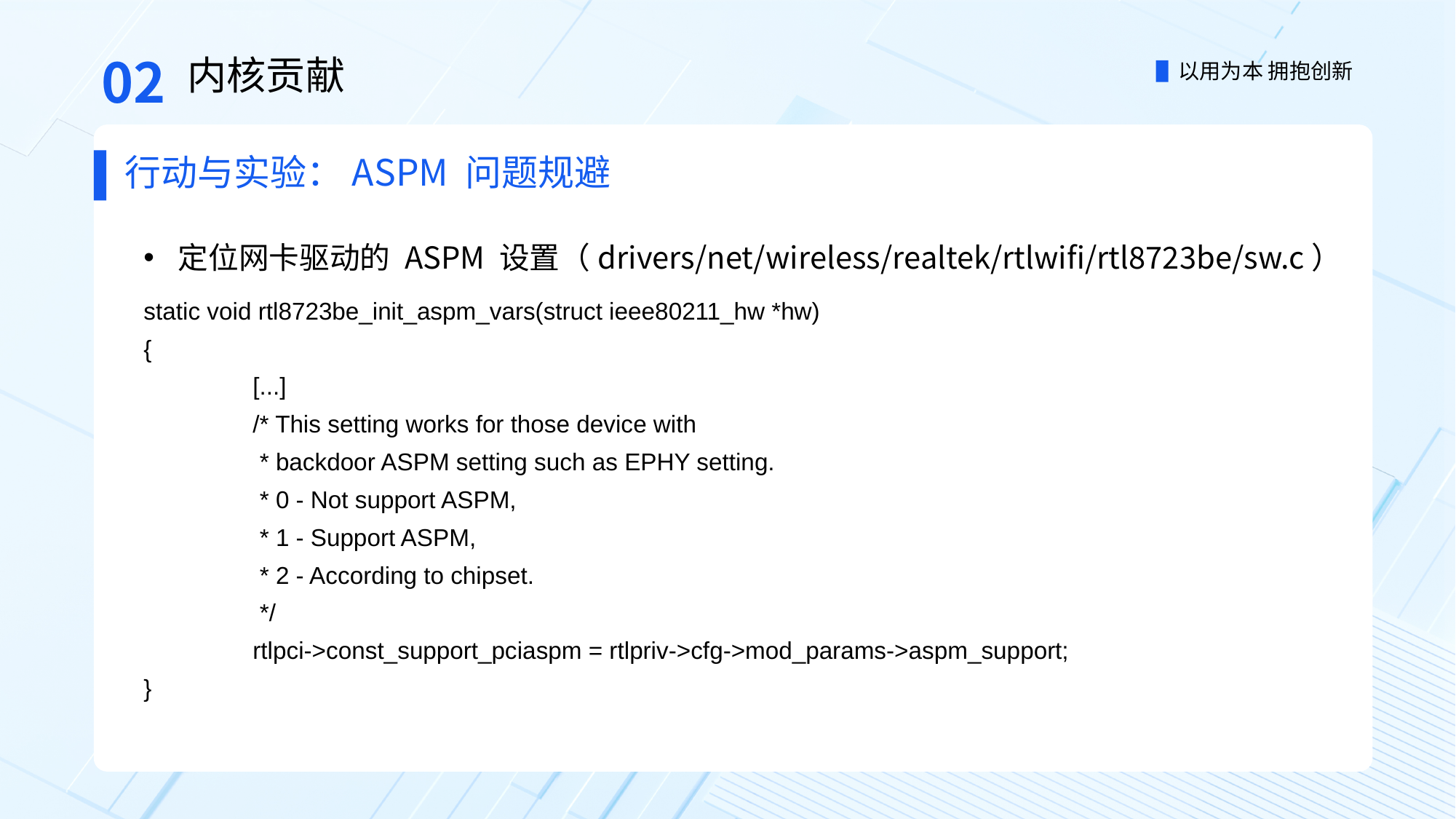

02
内核贡献
行动与实验：ASPM 问题规避
定位网卡驱动的 ASPM 设置（drivers/net/wireless/realtek/rtlwifi/rtl8723be/sw.c）

static void rtl8723be_init_aspm_vars(struct ieee80211_hw *hw)
{
[...]
/* This setting works for those device with
 * backdoor ASPM setting such as EPHY setting.
 * 0 - Not support ASPM,
 * 1 - Support ASPM,
 * 2 - According to chipset.
 */
rtlpci->const_support_pciaspm = rtlpriv->cfg->mod_params->aspm_support;
}